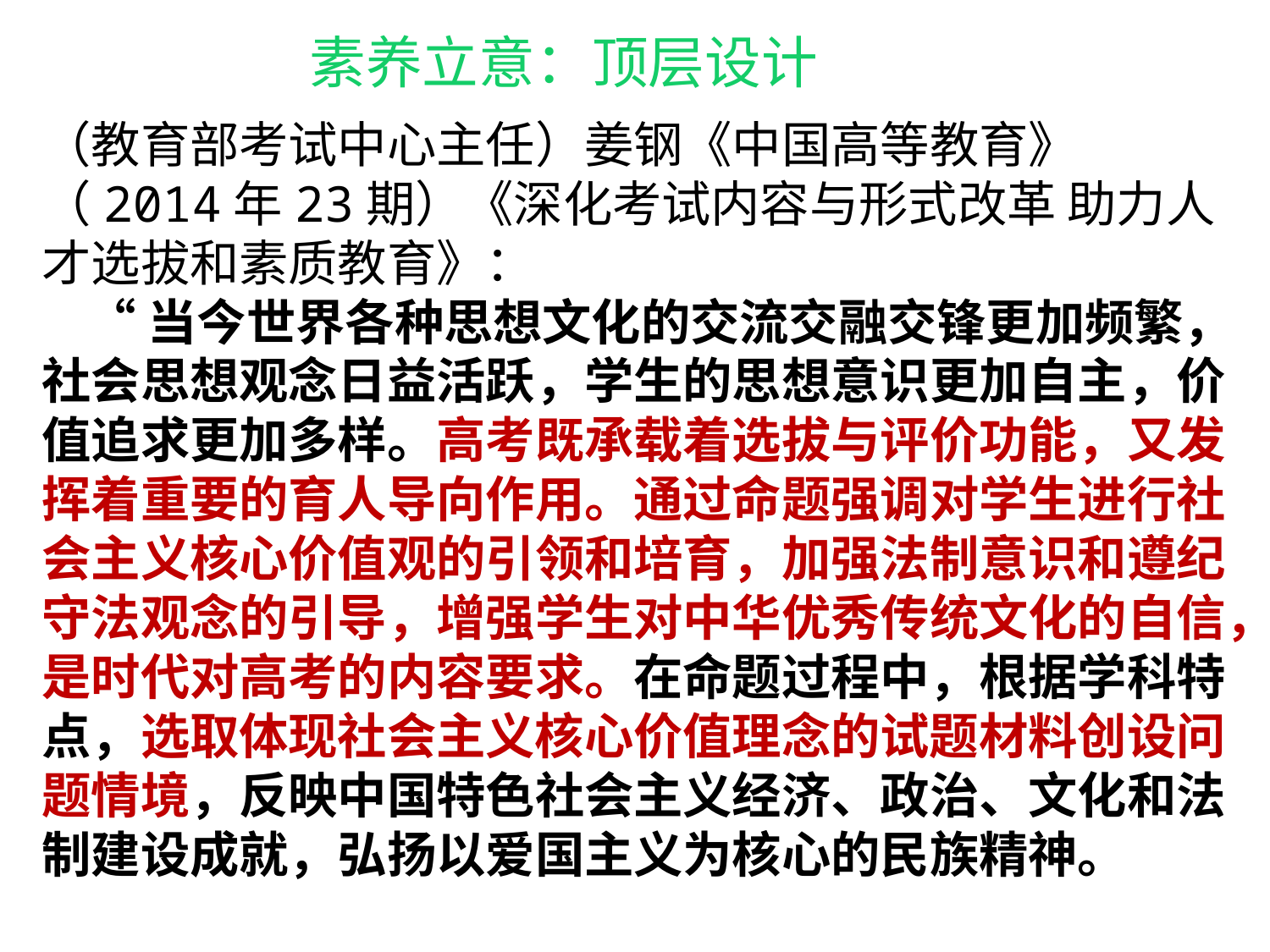

素养立意：顶层设计
（教育部考试中心主任）姜钢《中国高等教育》（2014年23期）《深化考试内容与形式改革 助力人才选拔和素质教育》：
    “当今世界各种思想文化的交流交融交锋更加频繁，社会思想观念日益活跃，学生的思想意识更加自主，价值追求更加多样。高考既承载着选拔与评价功能，又发挥着重要的育人导向作用。通过命题强调对学生进行社会主义核心价值观的引领和培育，加强法制意识和遵纪守法观念的引导，增强学生对中华优秀传统文化的自信，是时代对高考的内容要求。在命题过程中，根据学科特点，选取体现社会主义核心价值理念的试题材料创设问题情境，反映中国特色社会主义经济、政治、文化和法制建设成就，弘扬以爱国主义为核心的民族精神。